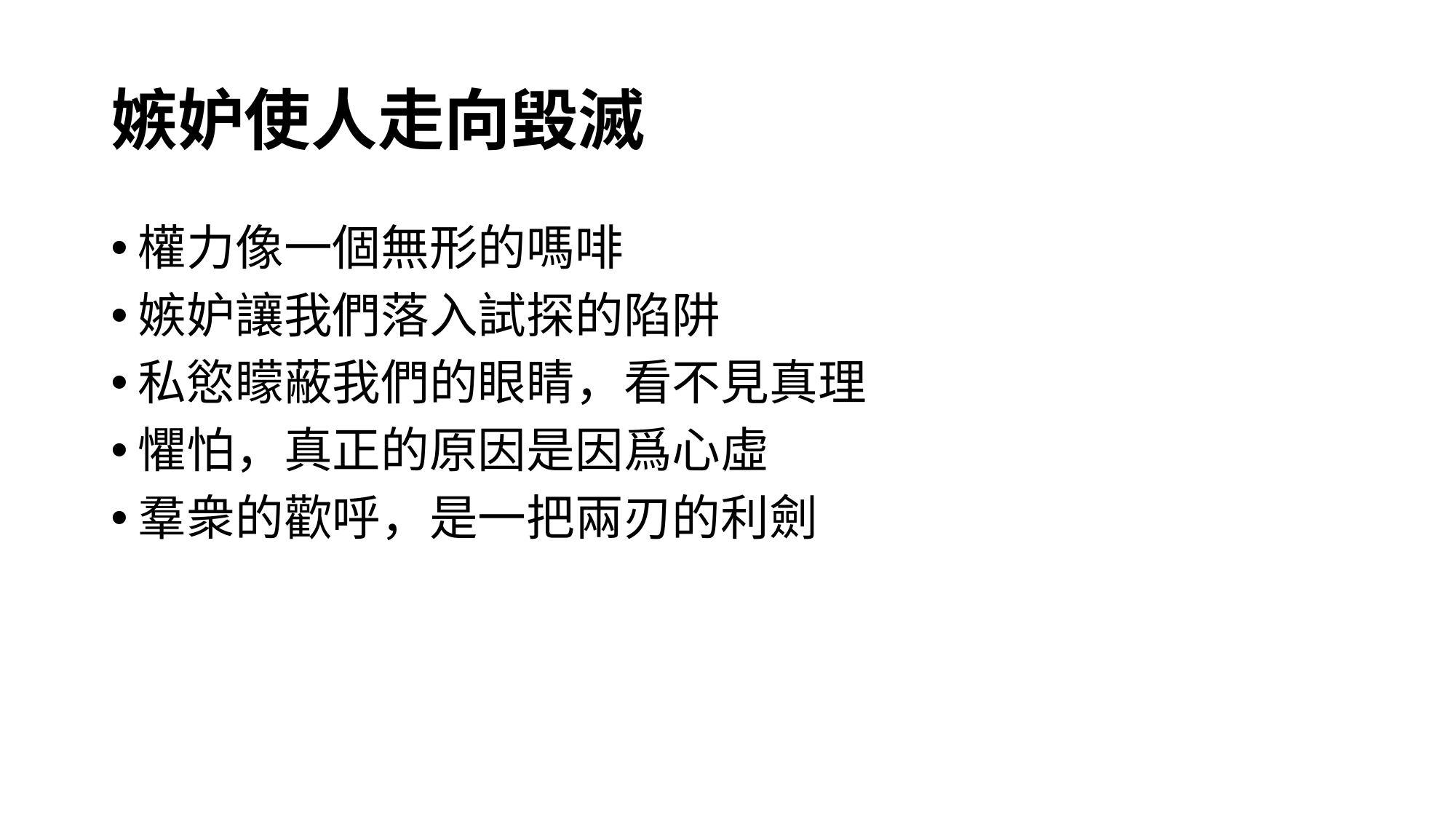

# 嫉妒使人走向毀滅
權力像一個無形的嗎啡
嫉妒讓我們落入試探的陷阱
私慾矇蔽我們的眼睛，看不見真理
懼怕，真正的原因是因爲心虛
羣衆的歡呼，是一把兩刃的利劍